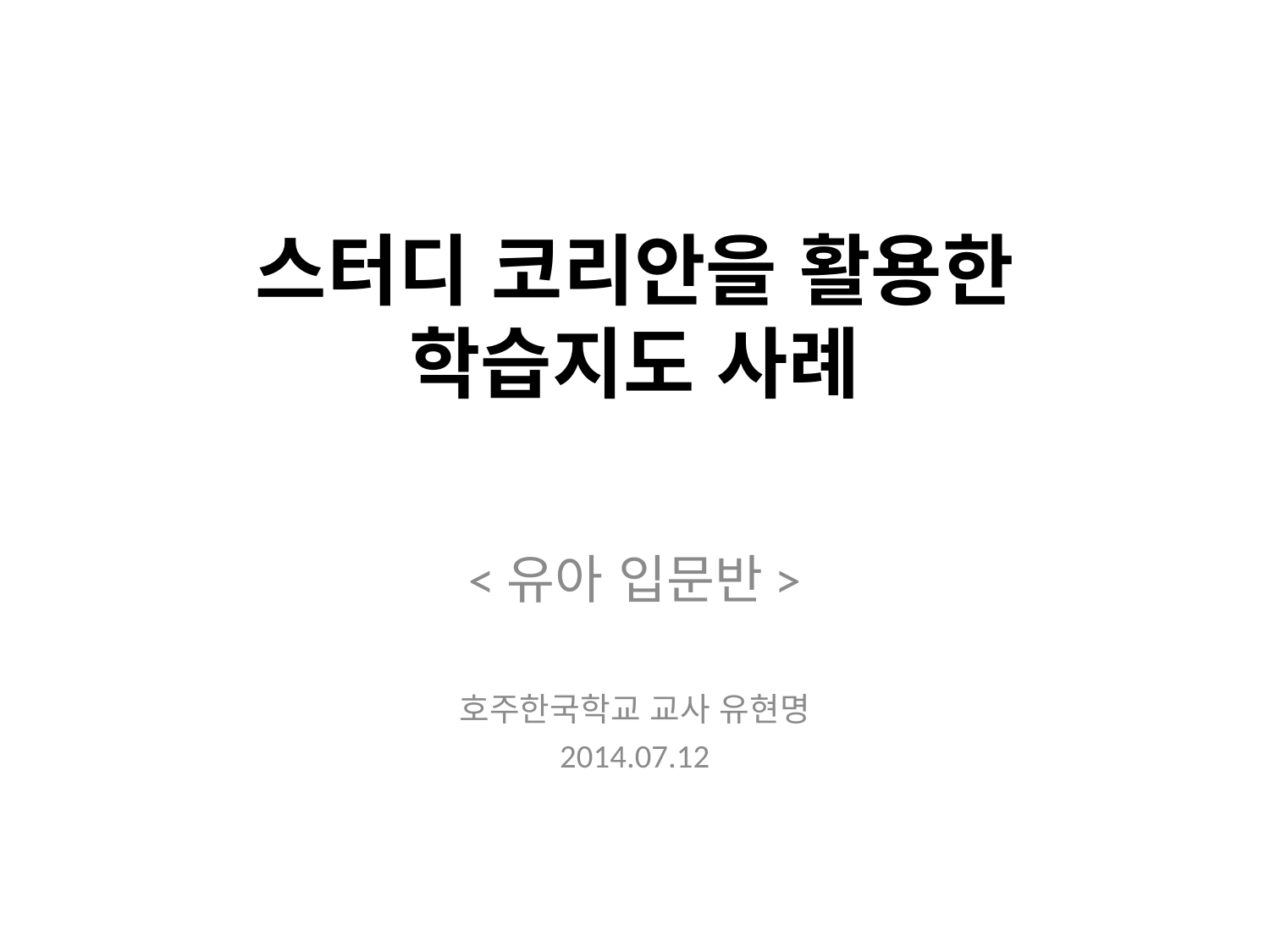

# 스터디 코리안을 활용한 학습지도 사례
<유아 입문반>

호주한국학교 교사 유현명
2014.07.12